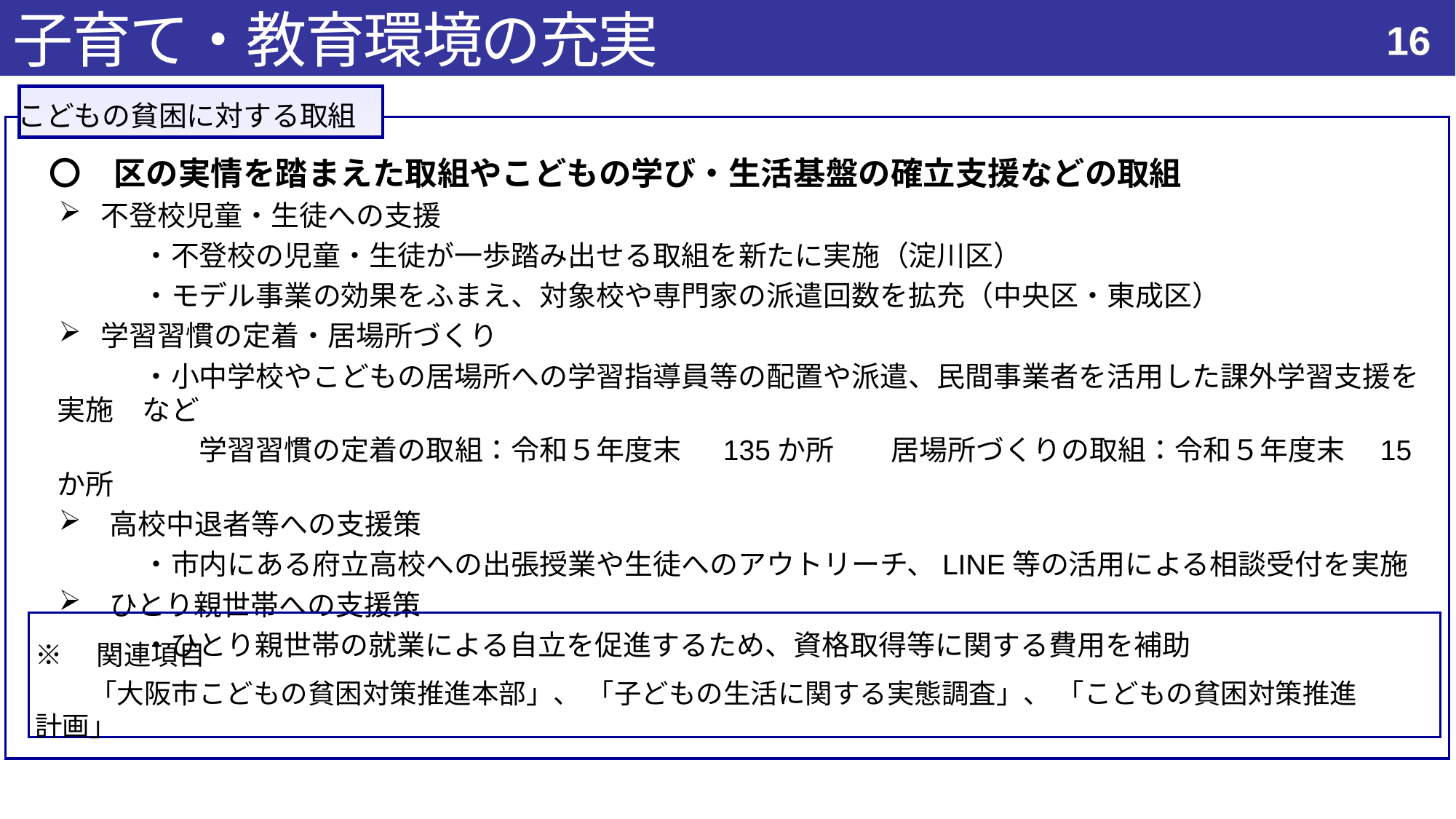

子育て・教育環境の充実
16
こどもの貧困に対する取組

　〇　区の実情を踏まえた取組やこどもの学び・生活基盤の確立支援などの取組
  不登校児童・生徒への支援
　　　・不登校の児童・生徒が一歩踏み出せる取組を新たに実施（淀川区）
　　　・モデル事業の効果をふまえ、対象校や専門家の派遣回数を拡充（中央区・東成区）
  学習習慣の定着・居場所づくり
　　　・小中学校やこどもの居場所への学習指導員等の配置や派遣、民間事業者を活用した課外学習支援を実施　など
　　　　　学習習慣の定着の取組：令和５年度末　 135か所　　居場所づくりの取組：令和５年度末　15か所
　高校中退者等への支援策
　　　・市内にある府立高校への出張授業や生徒へのアウトリーチ、LINE等の活用による相談受付を実施
　ひとり親世帯への支援策
　　　・ひとり親世帯の就業による自立を促進するため、資格取得等に関する費用を補助

※　関連項目
　　「大阪市こどもの貧困対策推進本部」、 「子どもの生活に関する実態調査」、 「こどもの貧困対策推進計画」